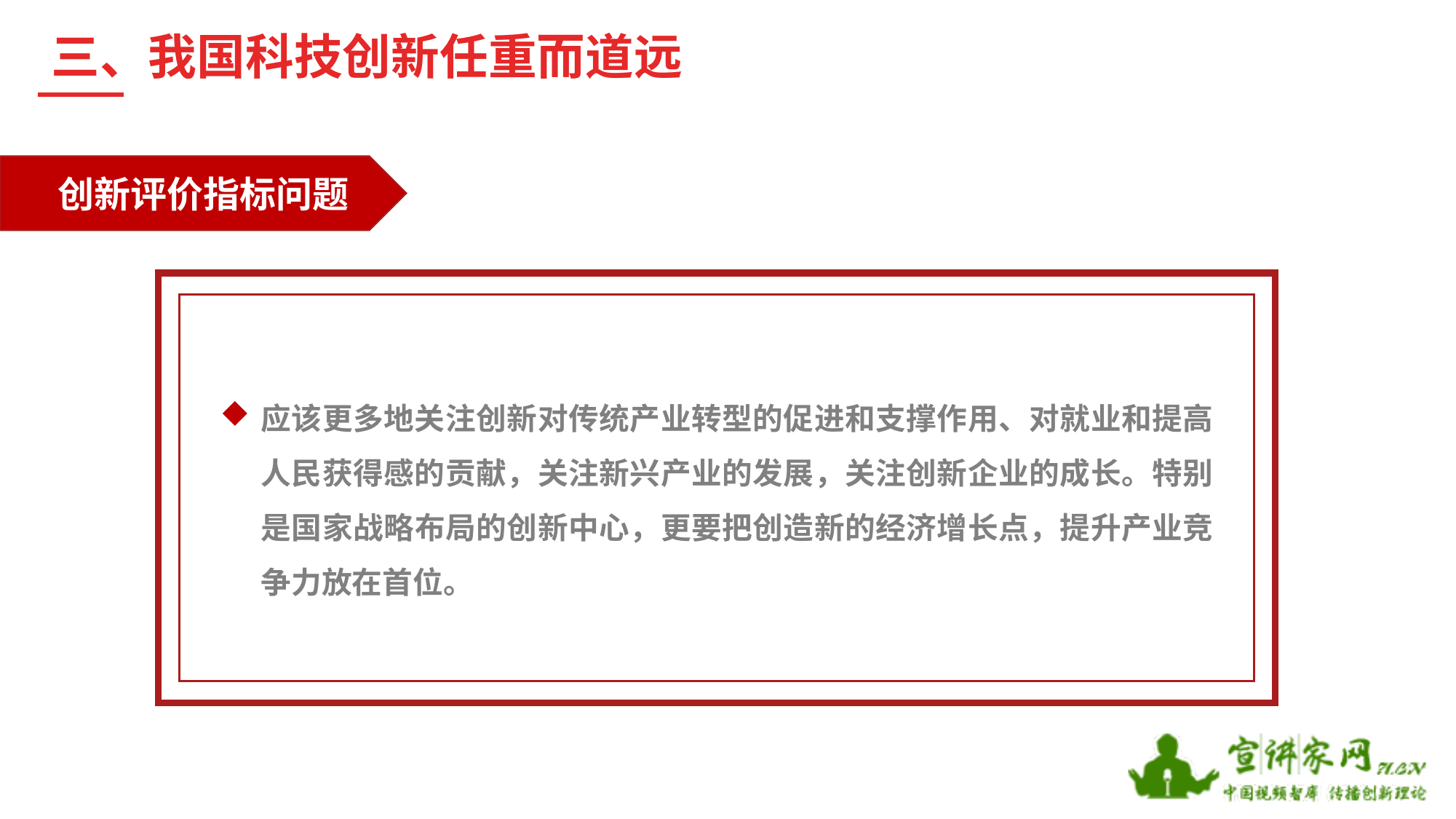

三、我国科技创新任重而道远

创新评价指标问题

应该更多地关注创新对传统产业转型的促进和支撑作用、对就业和提高人民获得感的贡献，关注新兴产业的发展，关注创新企业的成长。特别是国家战略布局的创新中心，更要把创造新的经济增长点，提升产业竞争力放在首位。